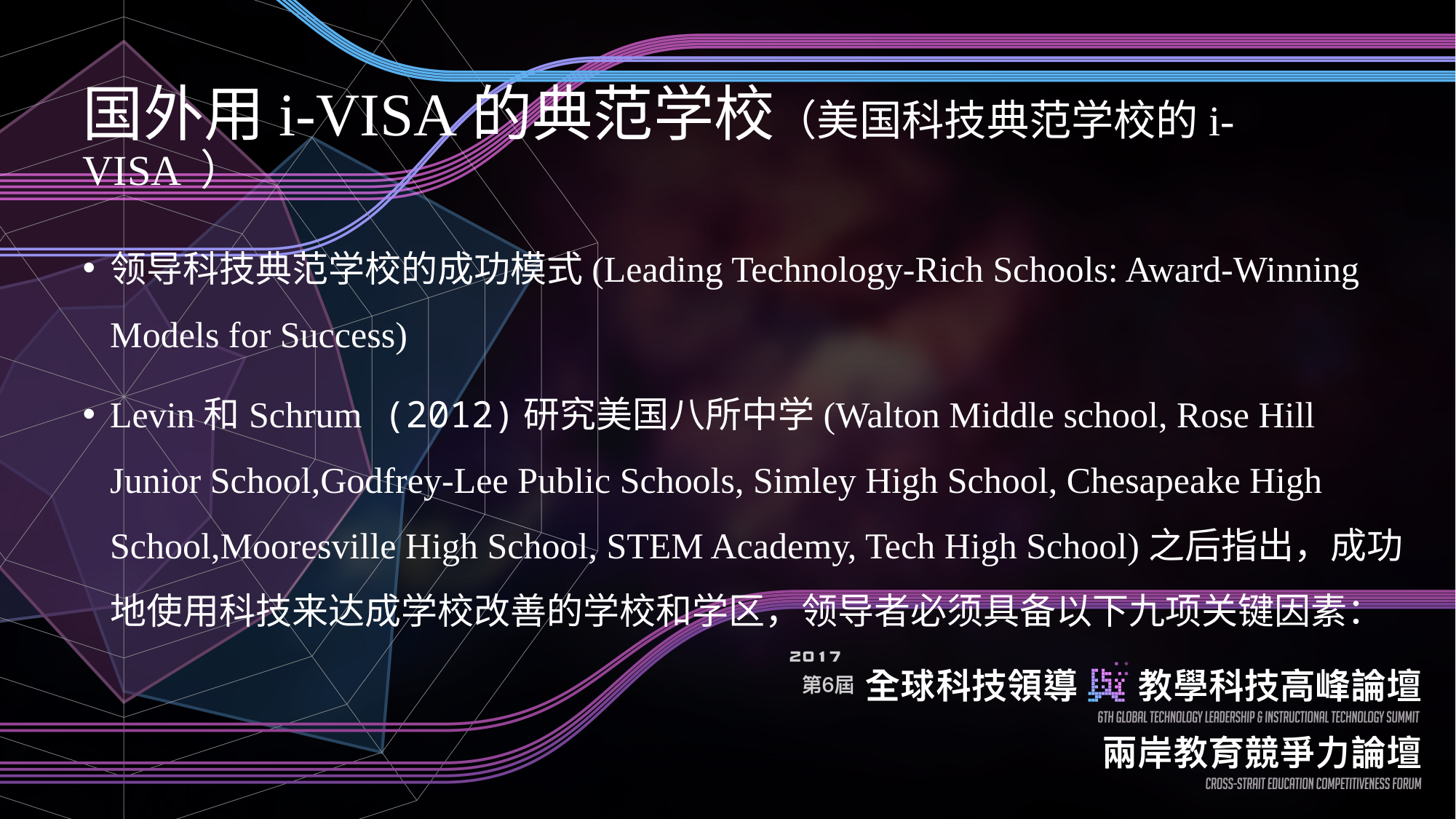

# 国外用i-VISA的典范学校（美国科技典范学校的i-VISA ）
领导科技典范学校的成功模式(Leading Technology-Rich Schools: Award-Winning Models for Success)
Levin和Schrum (2012)研究美国八所中学(Walton Middle school, Rose Hill Junior School,Godfrey-Lee Public Schools, Simley High School, Chesapeake High School,Mooresville High School, STEM Academy, Tech High School)之后指出，成功地使用科技来达成学校改善的学校和学区，领导者必须具备以下九项关键因素：